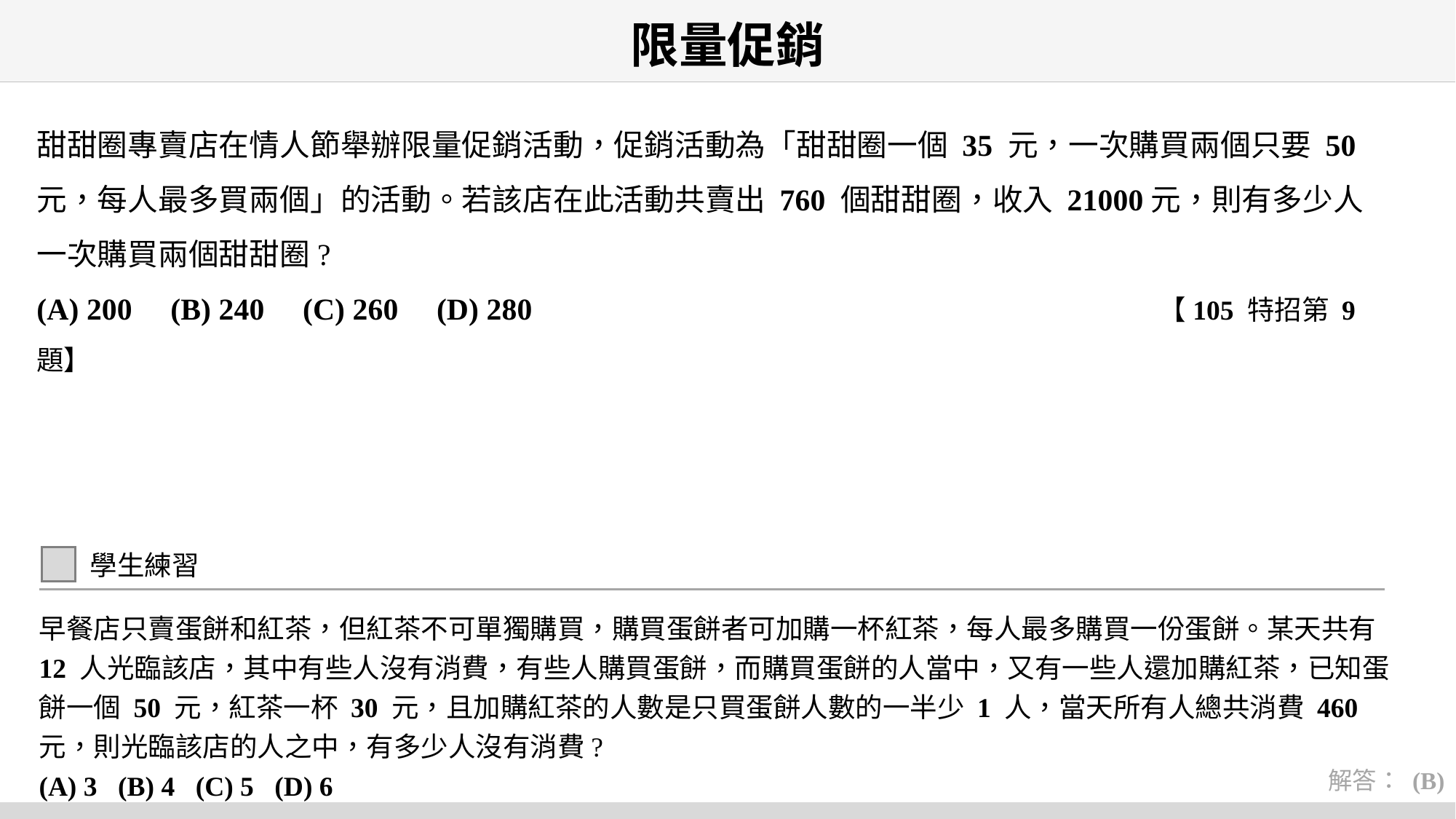

# 限量促銷
甜甜圈專賣店在情人節舉辦限量促銷活動，促銷活動為「甜甜圈一個 35 元，一次購買兩個只要 50 元，每人最多買兩個」的活動。若該店在此活動共賣出 760 個甜甜圈，收入 21000元，則有多少人一次購買兩個甜甜圈?
(A) 200     (B) 240     (C) 260     (D) 280                                                                                 【105 特招第 9 題】
學生練習

早餐店只賣蛋餅和紅茶，但紅茶不可單獨購買，購買蛋餅者可加購一杯紅茶，每人最多購買一份蛋餅。某天共有 12 人光臨該店，其中有些人沒有消費，有些人購買蛋餅，而購買蛋餅的人當中，又有一些人還加購紅茶，已知蛋餅一個 50 元，紅茶一杯 30 元，且加購紅茶的人數是只買蛋餅人數的一半少 1 人，當天所有人總共消費 460 元，則光臨該店的人之中，有多少人沒有消費?
(A) 3   (B) 4   (C) 5   (D) 6
解答： (B)